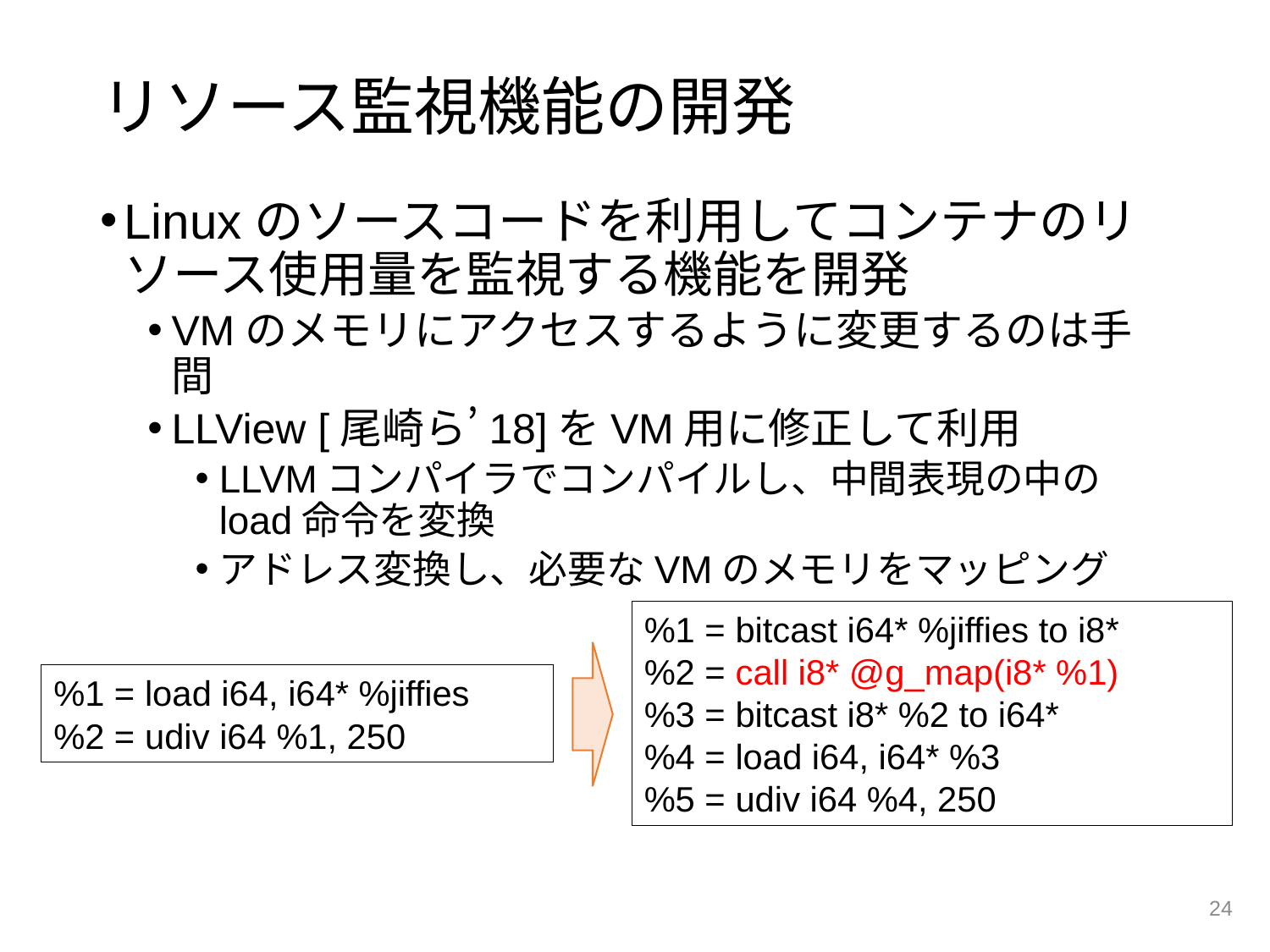

# リソース監視機能の開発
Linuxのソースコードを利用してコンテナのリソース使用量を監視する機能を開発
VMのメモリにアクセスするように変更するのは手間
LLView [尾崎ら’18]をVM用に修正して利用
LLVMコンパイラでコンパイルし、中間表現の中のload命令を変換
アドレス変換し、必要なVMのメモリをマッピング
%1 = bitcast i64* %jiffies to i8*
%2 = call i8* @g_map(i8* %1)
%3 = bitcast i8* %2 to i64*
%4 = load i64, i64* %3
%5 = udiv i64 %4, 250
%1 = load i64, i64* %jiffies
%2 = udiv i64 %1, 250

24